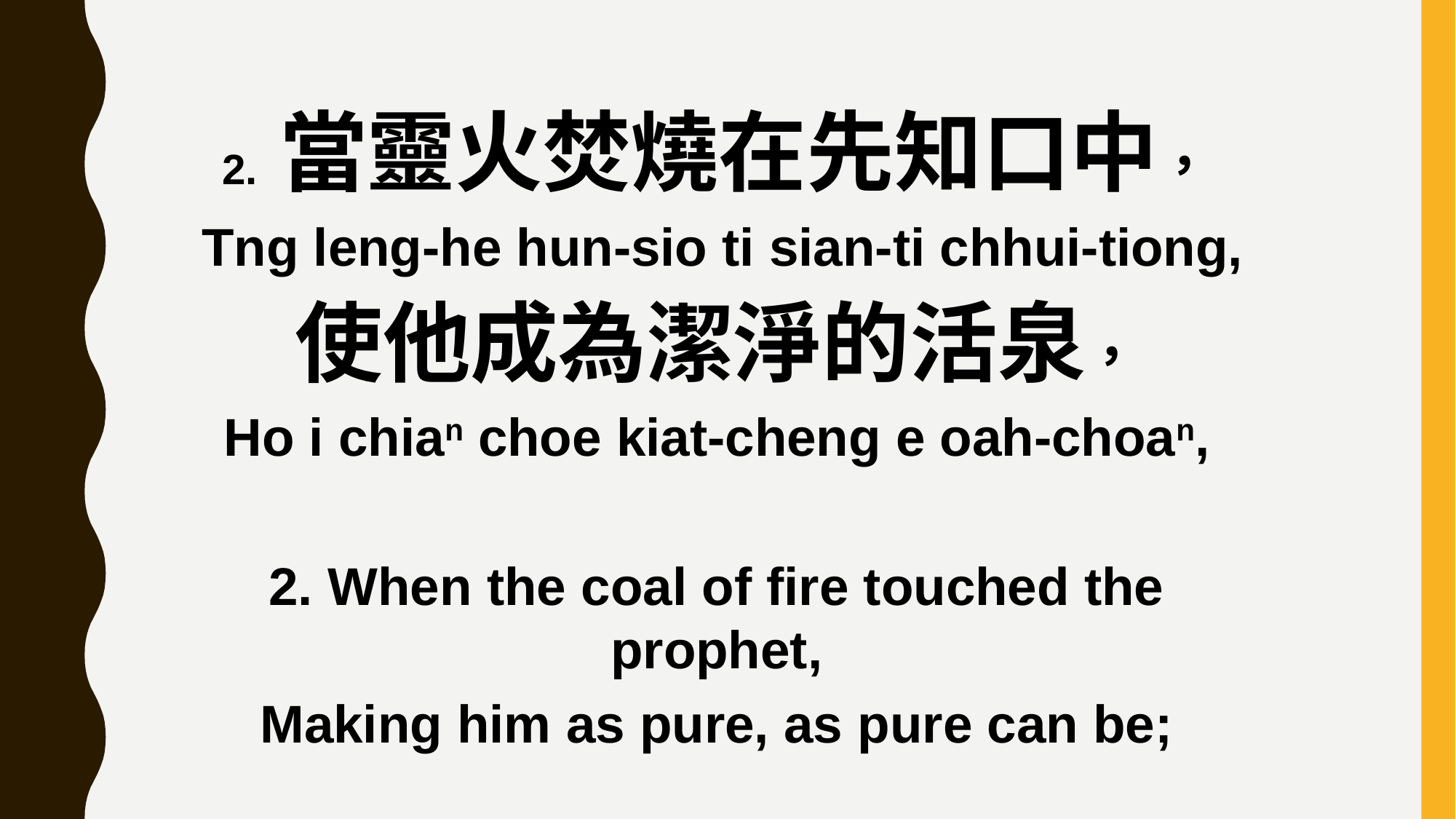

2. 當靈火焚燒在先知口中，
 Tng leng-he hun-sio ti sian-ti chhui-tiong,
使他成為潔淨的活泉，
Ho i chian choe kiat-cheng e oah-choan,

2. When the coal of fire touched the prophet,
Making him as pure, as pure can be;